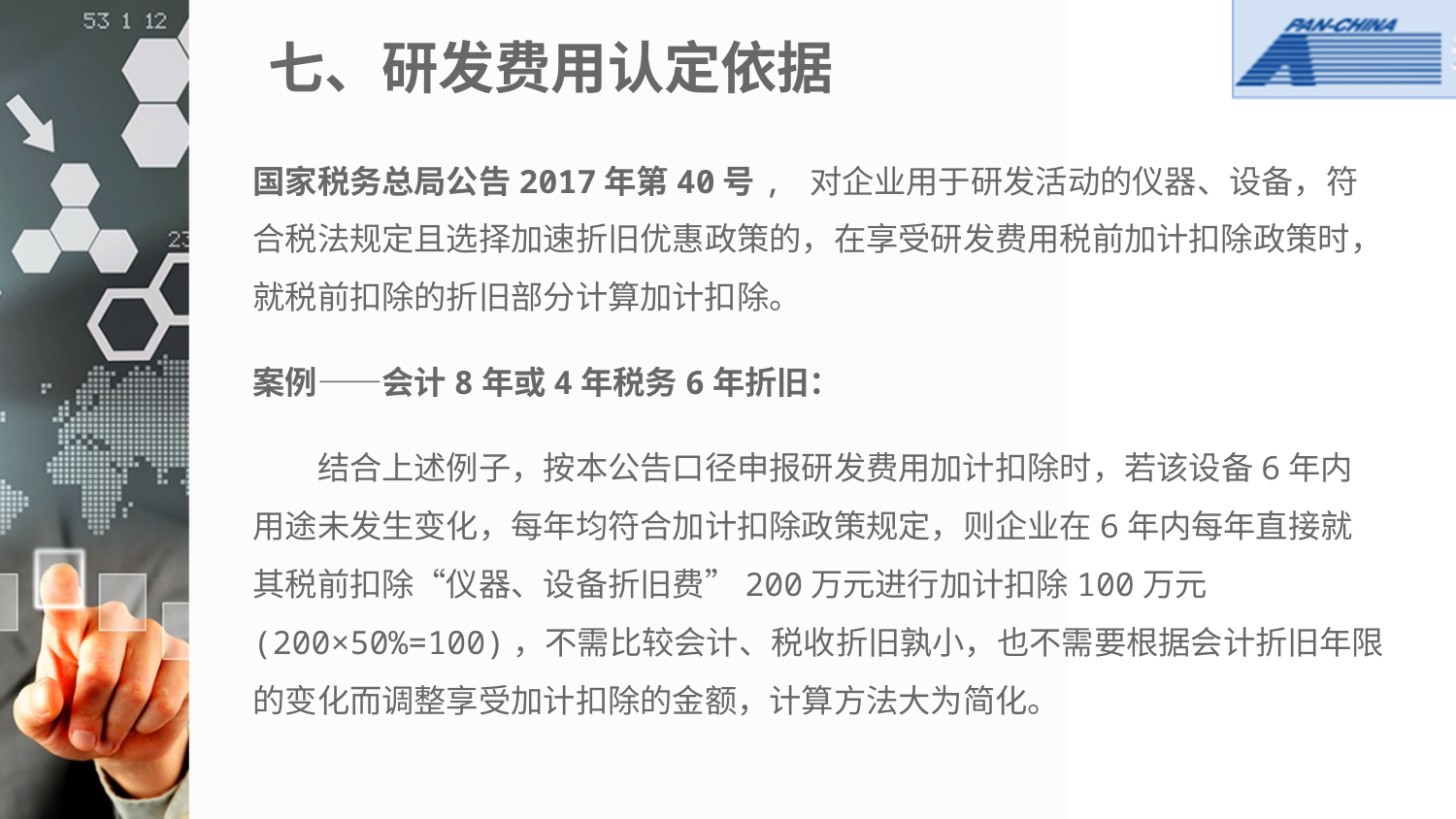

# 七、研发费用认定依据
国家税务总局公告2017年第40号, 对企业用于研发活动的仪器、设备，符合税法规定且选择加速折旧优惠政策的，在享受研发费用税前加计扣除政策时，就税前扣除的折旧部分计算加计扣除。
案例——会计8年或4年税务6年折旧：
　　结合上述例子，按本公告口径申报研发费用加计扣除时，若该设备6年内用途未发生变化，每年均符合加计扣除政策规定，则企业在6年内每年直接就其税前扣除“仪器、设备折旧费”200万元进行加计扣除100万元(200×50%=100)，不需比较会计、税收折旧孰小，也不需要根据会计折旧年限的变化而调整享受加计扣除的金额，计算方法大为简化。